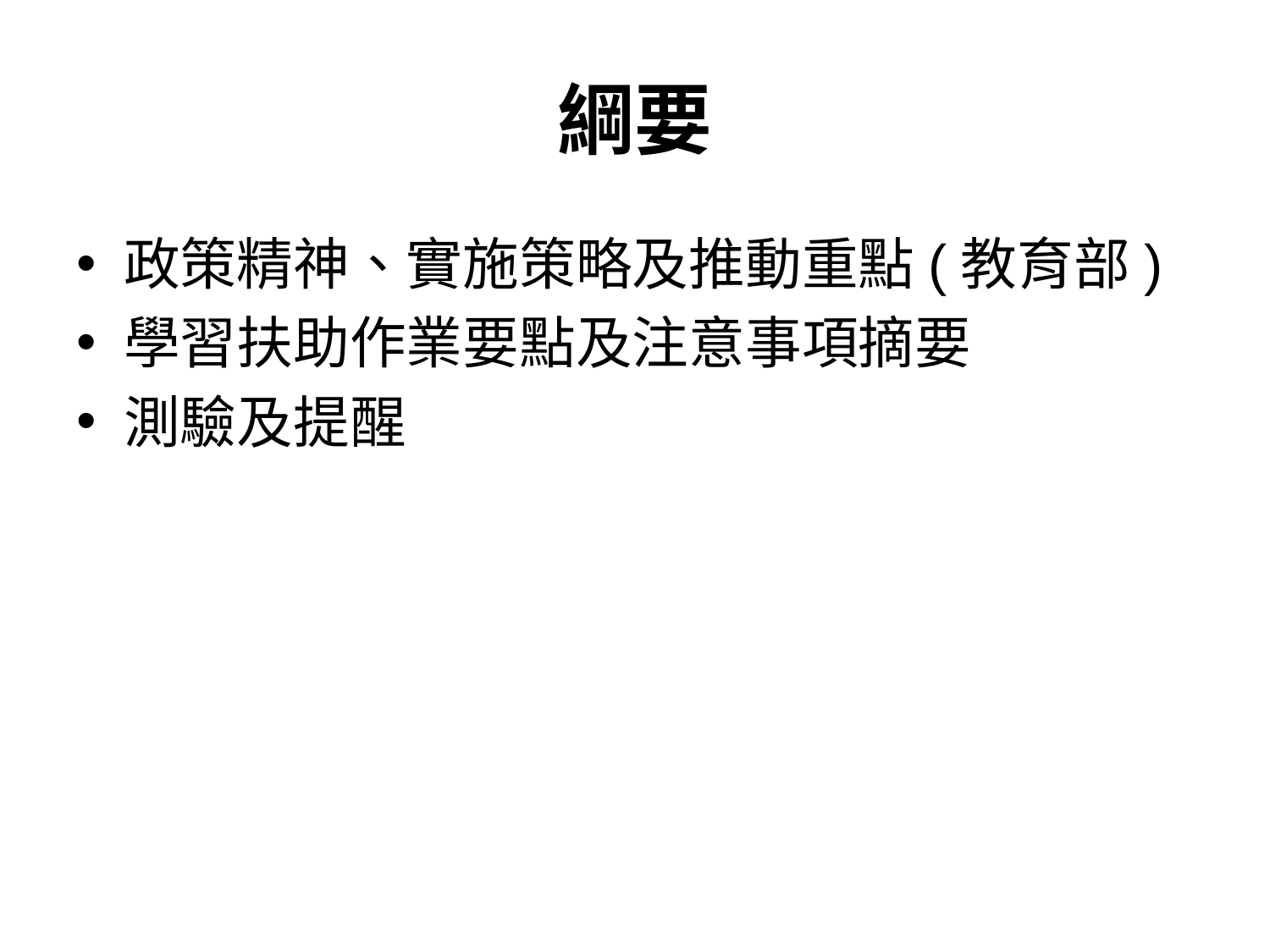

# 綱要
政策精神、實施策略及推動重點(教育部)
學習扶助作業要點及注意事項摘要
測驗及提醒